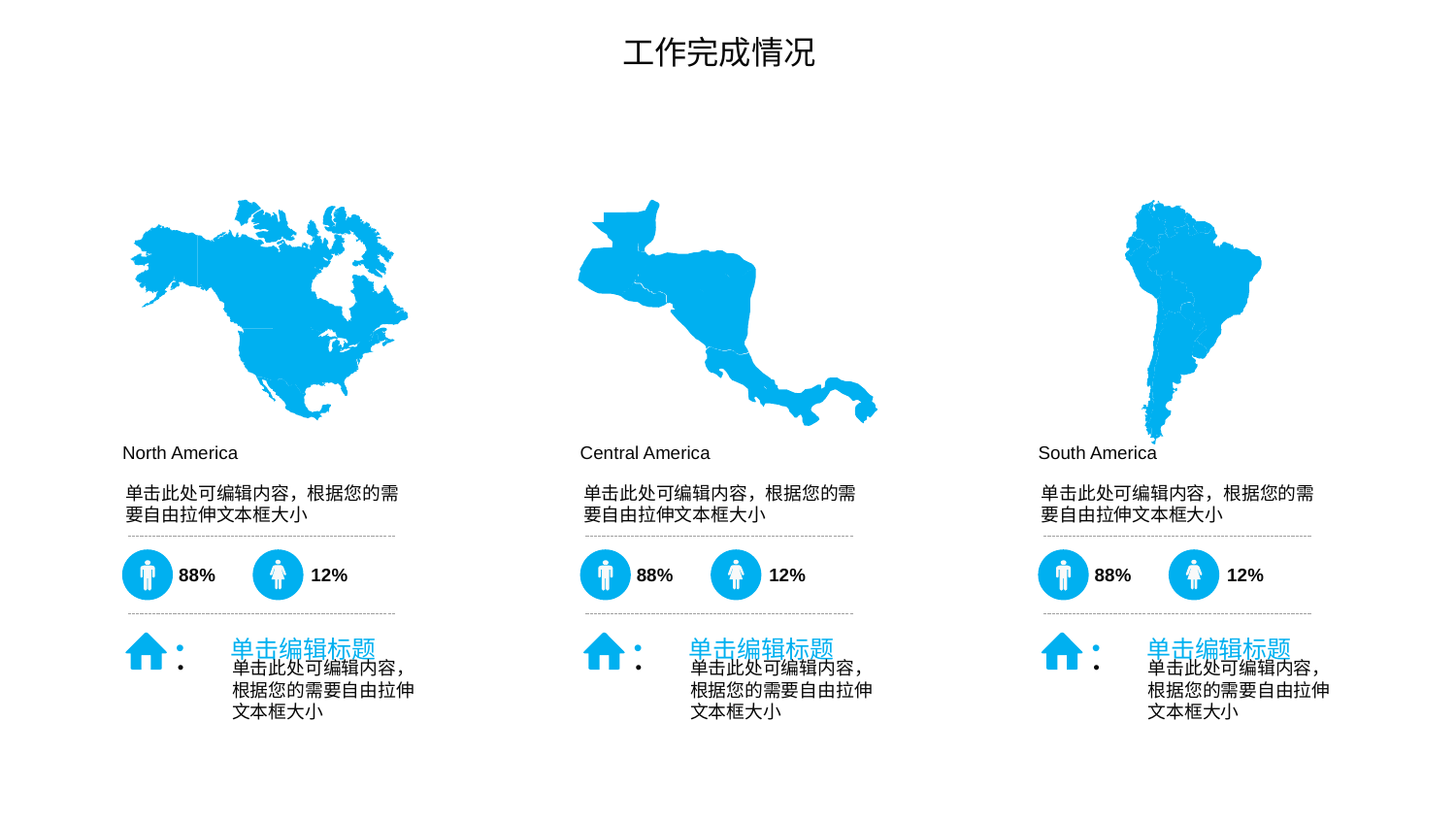

工作完成情况

North America
Central America
South America
单击此处可编辑内容，根据您的需要自由拉伸文本框大小
单击此处可编辑内容，根据您的需要自由拉伸文本框大小
单击此处可编辑内容，根据您的需要自由拉伸文本框大小

88%
12%
88%
12%
88%
12%

单击编辑标题
单击编辑标题
单击编辑标题

单击此处可编辑内容，根据您的需要自由拉伸文本框大小
单击此处可编辑内容，根据您的需要自由拉伸文本框大小
单击此处可编辑内容，根据您的需要自由拉伸文本框大小